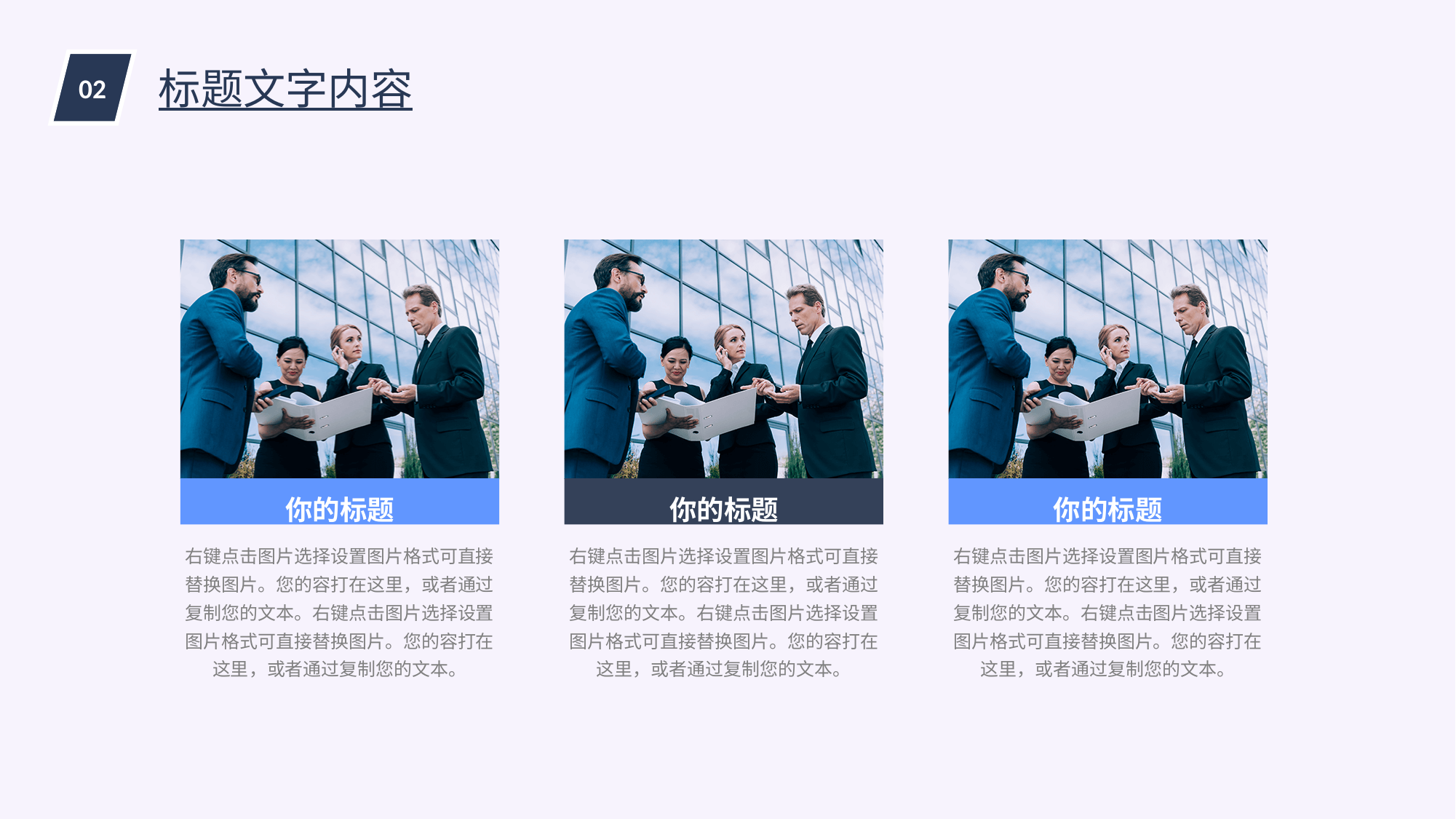

02
标题文字内容

你的标题
右键点击图片选择设置图片格式可直接替换图片。您的容打在这里，或者通过复制您的文本。右键点击图片选择设置图片格式可直接替换图片。您的容打在这里，或者通过复制您的文本。

你的标题
右键点击图片选择设置图片格式可直接替换图片。您的容打在这里，或者通过复制您的文本。右键点击图片选择设置图片格式可直接替换图片。您的容打在这里，或者通过复制您的文本。

你的标题
右键点击图片选择设置图片格式可直接替换图片。您的容打在这里，或者通过复制您的文本。右键点击图片选择设置图片格式可直接替换图片。您的容打在这里，或者通过复制您的文本。